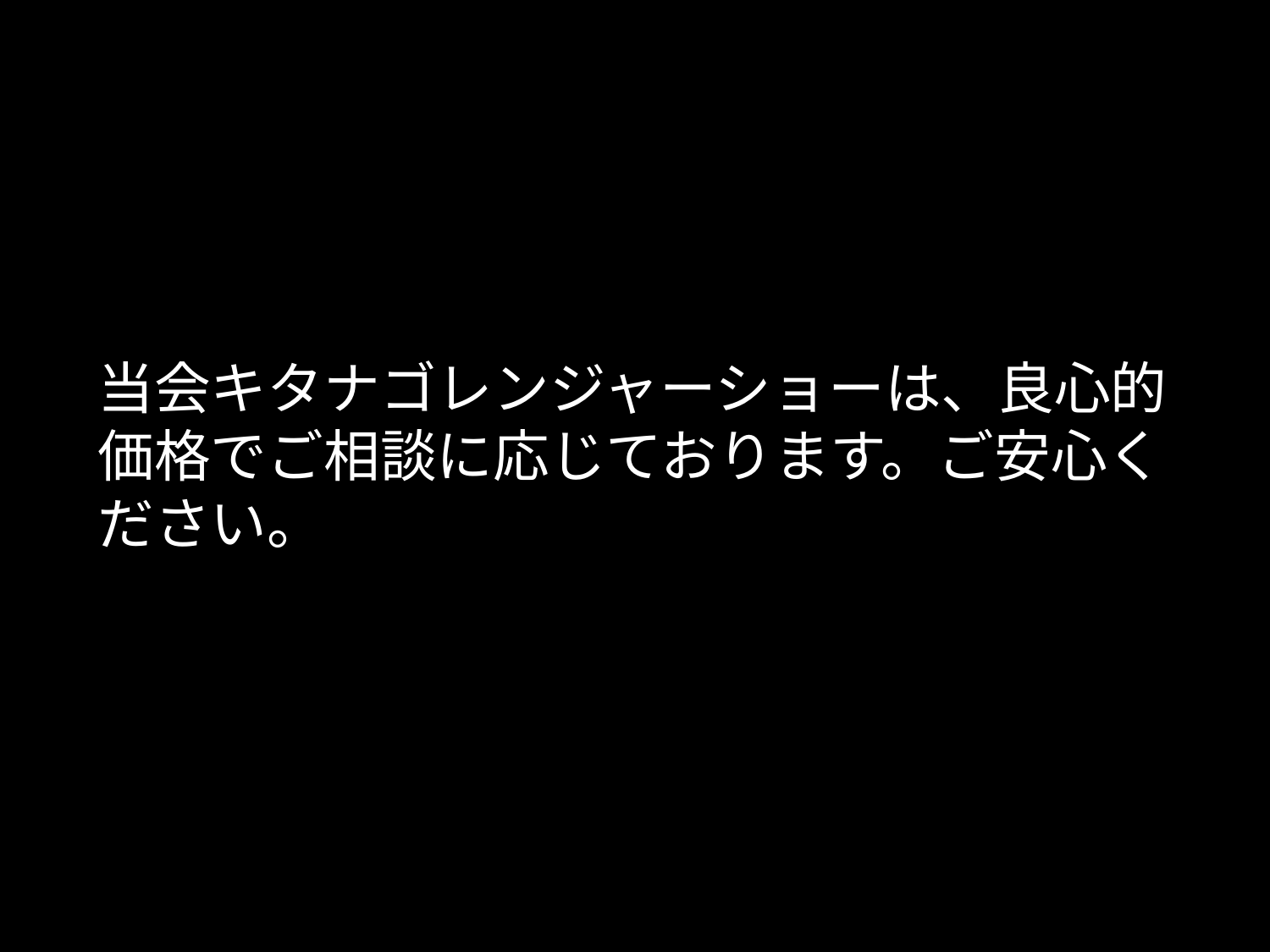

# 当会キタナゴレンジャーショーは、良心的価格でご相談に応じております。ご安心ください。